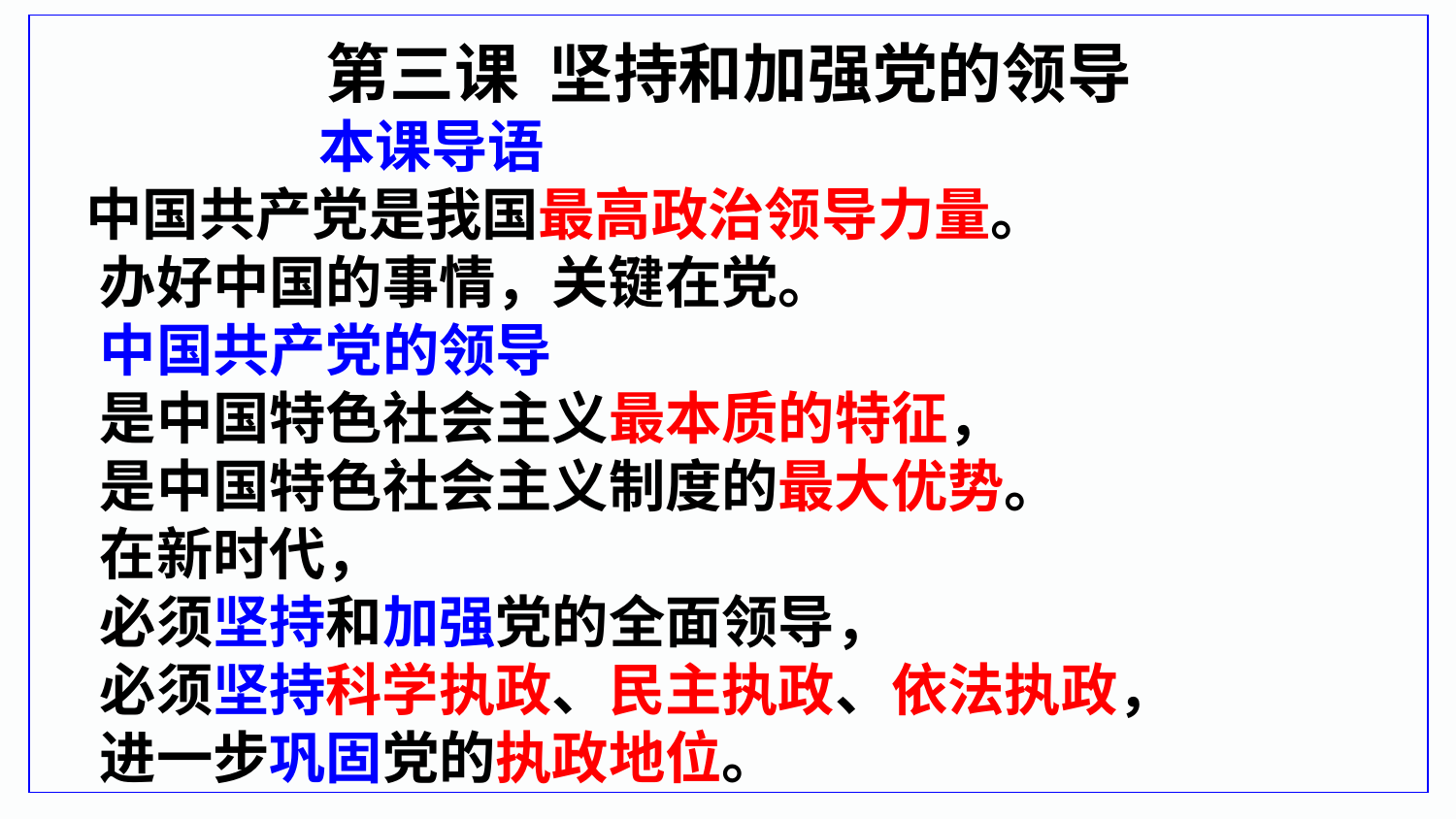

第三课  坚持和加强党的领导
                     本课导语
    中国共产党是我国最高政治领导力量。
    办好中国的事情，关键在党。
    中国共产党的领导
    是中国特色社会主义最本质的特征，
    是中国特色社会主义制度的最大优势。
    在新时代，
    必须坚持和加强党的全面领导，
    必须坚持科学执政、民主执政、依法执政，
    进一步巩固党的执政地位。